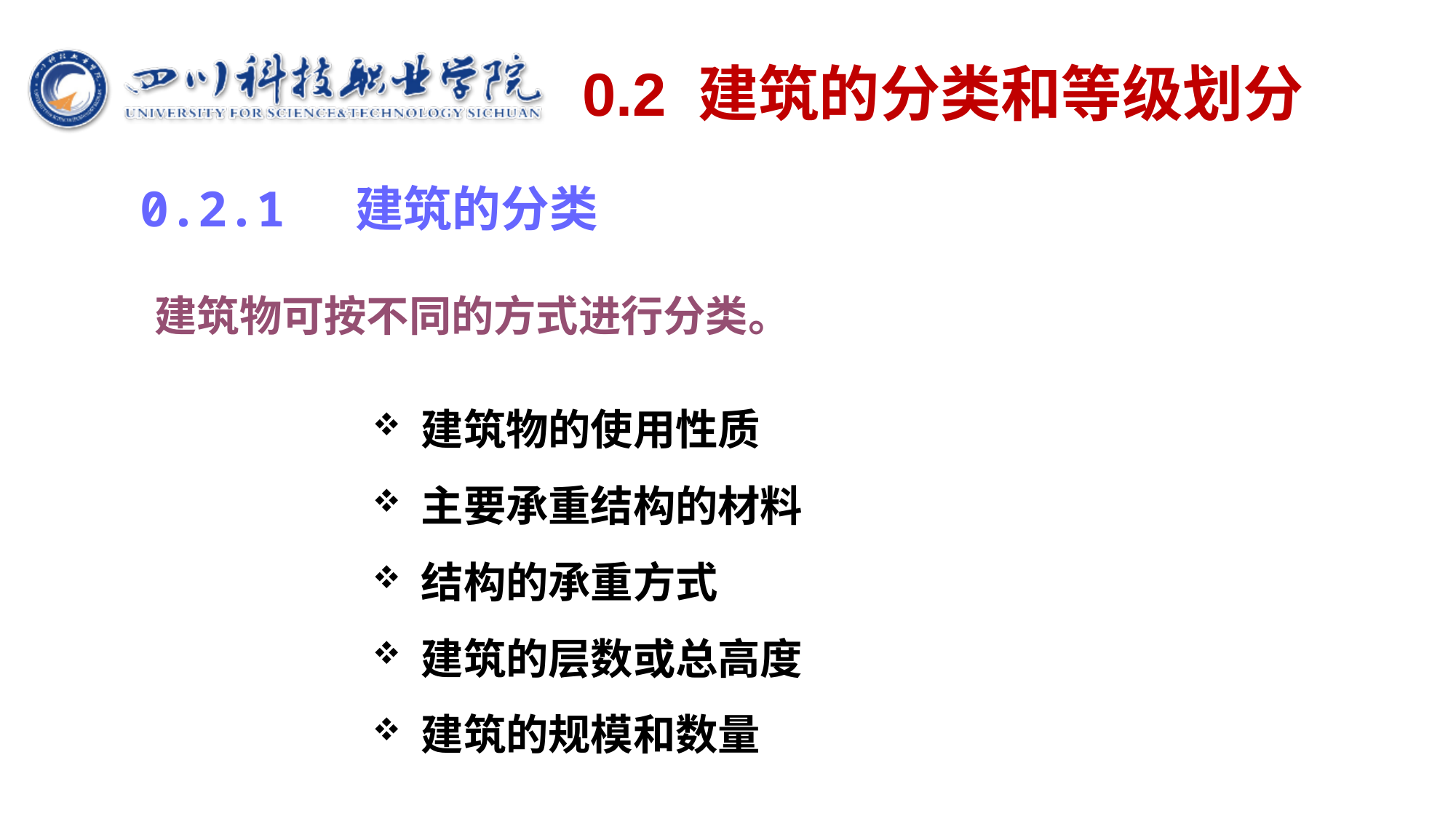

# 0.2 建筑的分类和等级划分
0.2.1  建筑的分类
建筑物可按不同的方式进行分类。
 建筑物的使用性质
 主要承重结构的材料
 结构的承重方式
 建筑的层数或总高度
 建筑的规模和数量